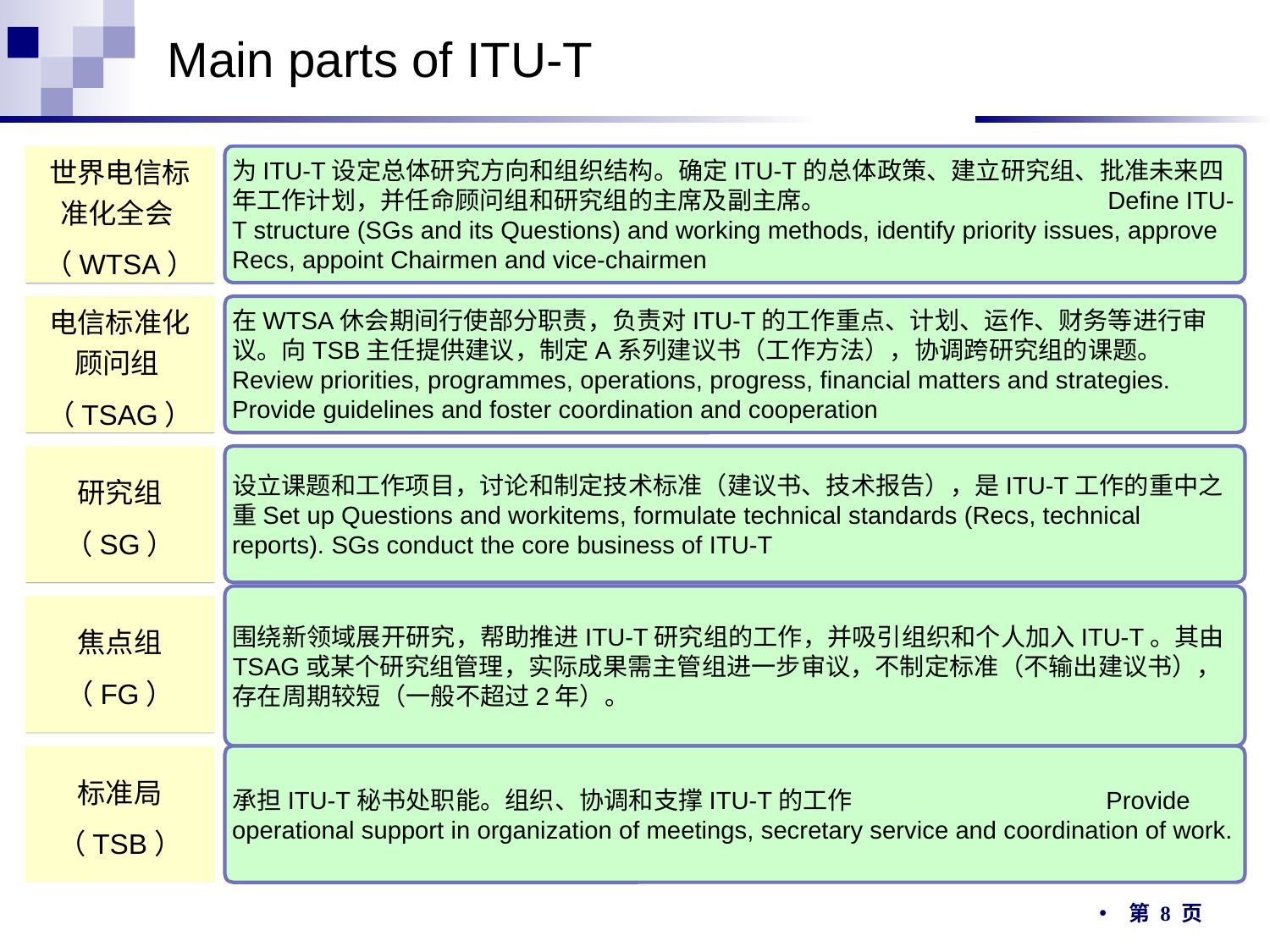

Main parts of ITU-T
世界电信标准化全会
（WTSA）
为ITU-T设定总体研究方向和组织结构。确定ITU-T的总体政策、建立研究组、批准未来四年工作计划，并任命顾问组和研究组的主席及副主席。                                                  Define ITU-T structure (SGs and its Questions) and working methods, identify priority issues, approve Recs, appoint Chairmen and vice-chairmen
电信标准化顾问组
（TSAG）
在WTSA休会期间行使部分职责，负责对ITU-T的工作重点、计划、运作、财务等进行审议。向TSB主任提供建议，制定A系列建议书（工作方法），协调跨研究组的课题。           Review priorities, programmes, operations, progress, financial matters and strategies. Provide guidelines and foster coordination and cooperation
研究组
（SG）
设立课题和工作项目，讨论和制定技术标准（建议书、技术报告），是ITU-T工作的重中之重Set up Questions and workitems, formulate technical standards (Recs, technical reports). SGs conduct the core business of ITU-T
围绕新领域展开研究，帮助推进ITU-T研究组的工作，并吸引组织和个人加入ITU-T。其由TSAG或某个研究组管理，实际成果需主管组进一步审议，不制定标准（不输出建议书），存在周期较短（一般不超过2年）。
焦点组
（FG）
标准局
（TSB）
承担ITU-T秘书处职能。组织、协调和支撑ITU-T的工作                                             Provide operational support in organization of meetings, secretary service and coordination of work.

第 8 页